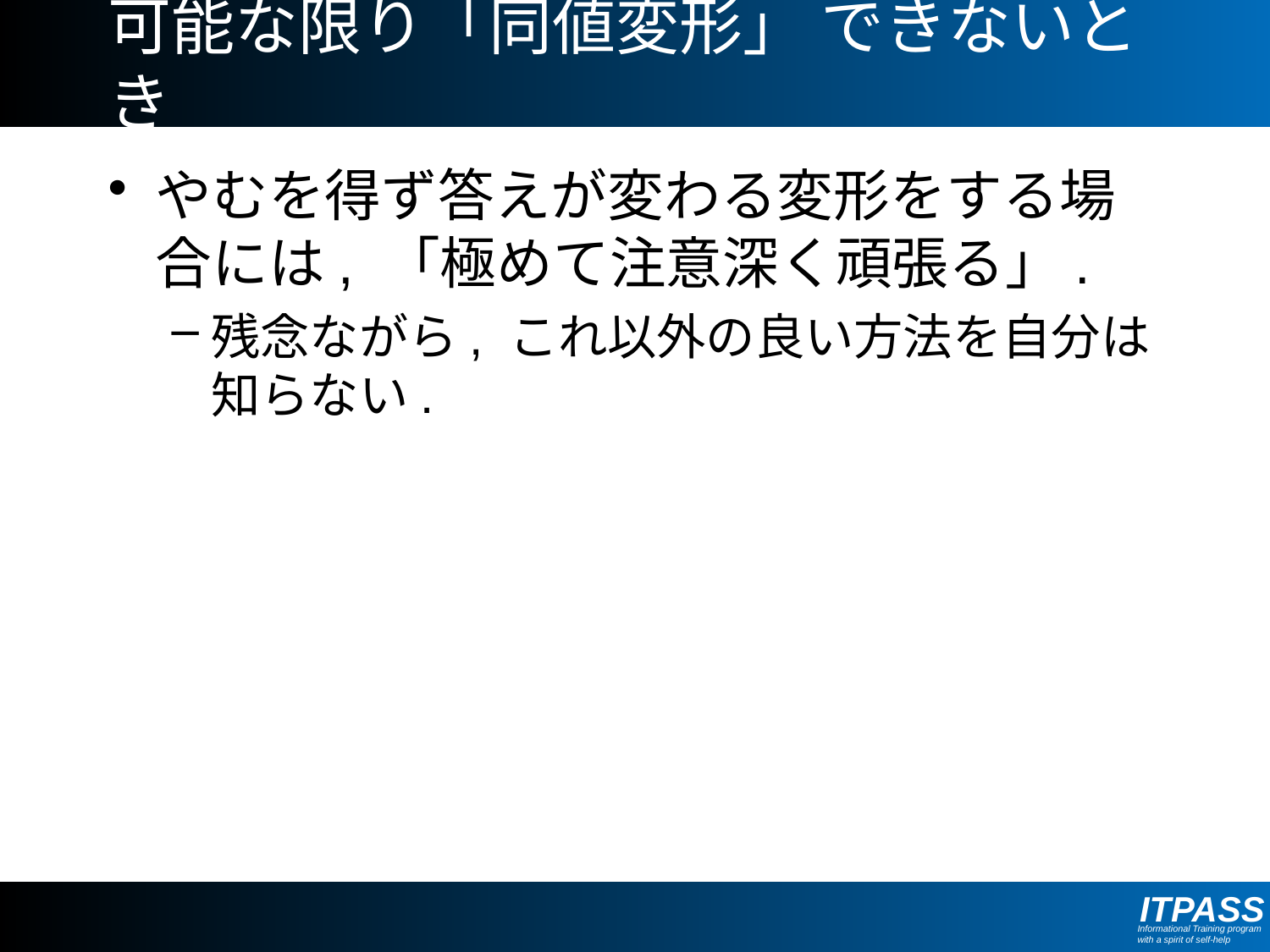

# 可能な限り「同値変形」 できないとき
やむを得ず答えが変わる変形をする場合には, 「極めて注意深く頑張る」.
残念ながら, これ以外の良い方法を自分は知らない.